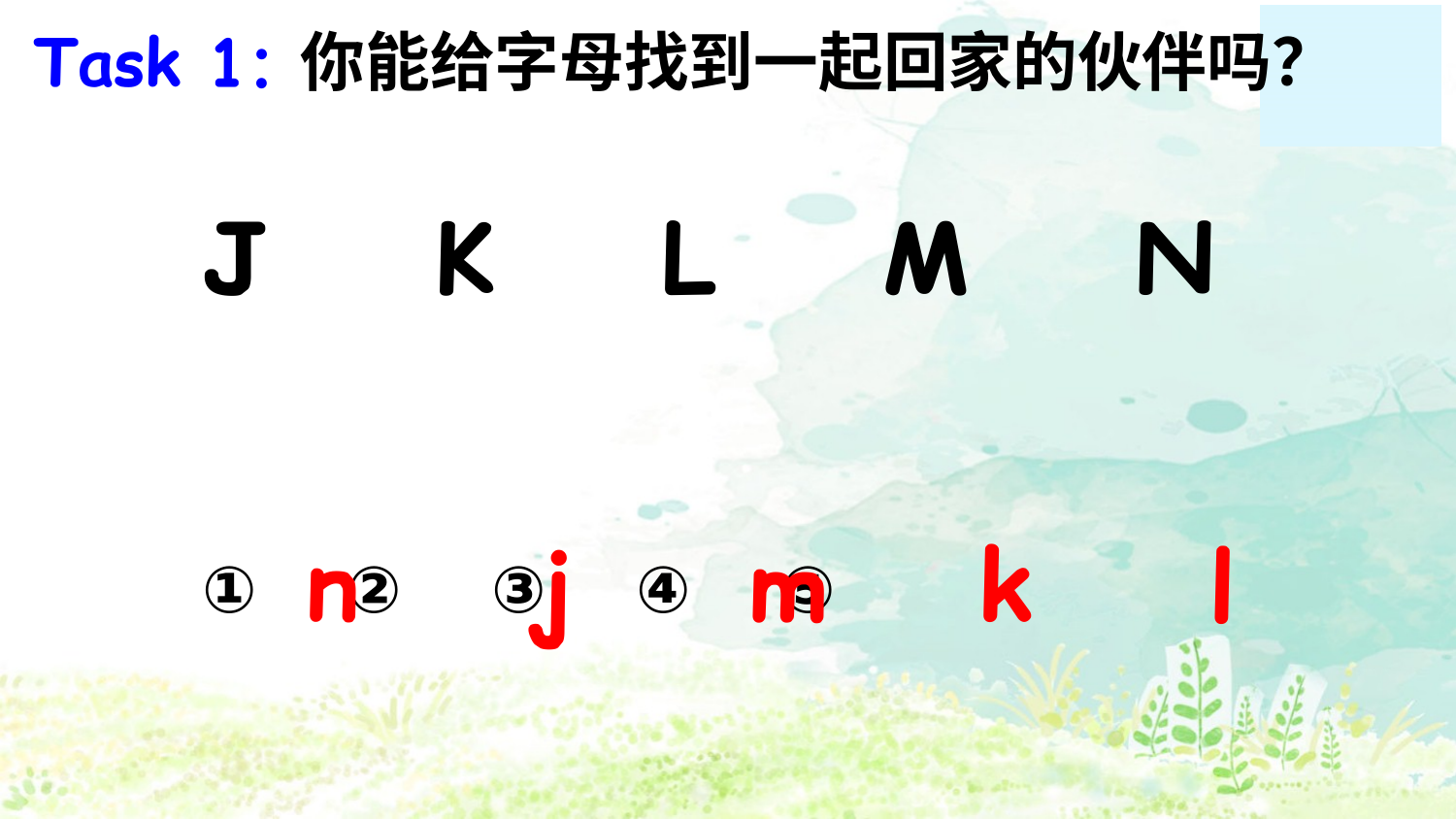

Task 1:
你能给字母找到一起回家的伙伴吗？
J    K    L    M    N
k
n
j
m
l
①     ②     ③     ④     ⑤